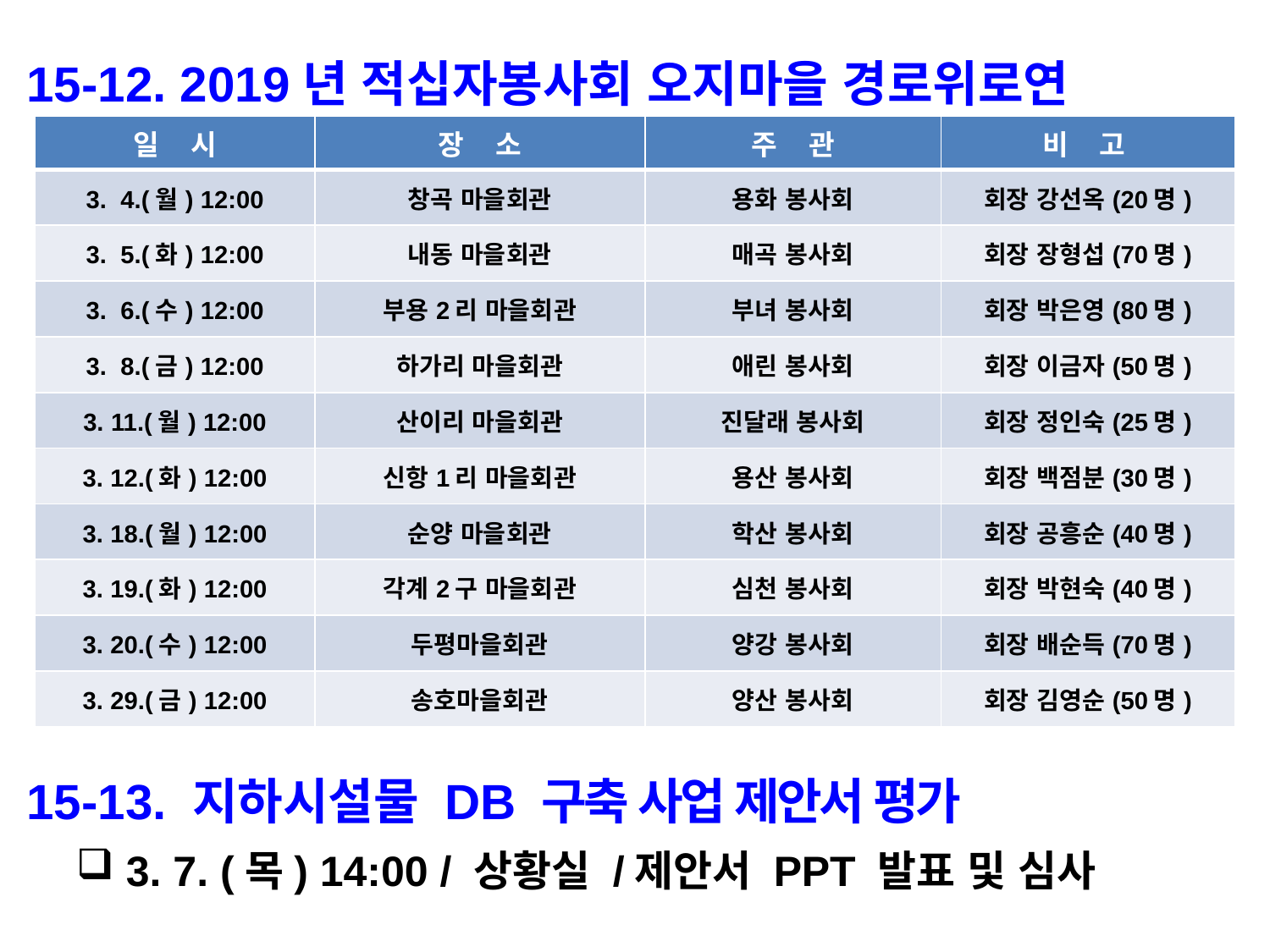

15-12. 2019년 적십자봉사회 오지마을 경로위로연

| 일 시 | 장 소 | 주 관 | 비 고 |
| --- | --- | --- | --- |
| 3. 4.(월) 12:00 | 창곡 마을회관 | 용화 봉사회 | 회장 강선옥(20명) |
| 3. 5.(화) 12:00 | 내동 마을회관 | 매곡 봉사회 | 회장 장형섭(70명) |
| 3. 6.(수) 12:00 | 부용2리 마을회관 | 부녀 봉사회 | 회장 박은영(80명) |
| 3. 8.(금) 12:00 | 하가리 마을회관 | 애린 봉사회 | 회장 이금자(50명) |
| 3. 11.(월) 12:00 | 산이리 마을회관 | 진달래 봉사회 | 회장 정인숙(25명) |
| 3. 12.(화) 12:00 | 신항1리 마을회관 | 용산 봉사회 | 회장 백점분(30명) |
| 3. 18.(월) 12:00 | 순양 마을회관 | 학산 봉사회 | 회장 공흥순(40명) |
| 3. 19.(화) 12:00 | 각계2구 마을회관 | 심천 봉사회 | 회장 박현숙(40명) |
| 3. 20.(수) 12:00 | 두평마을회관 | 양강 봉사회 | 회장 배순득(70명) |
| 3. 29.(금) 12:00 | 송호마을회관 | 양산 봉사회 | 회장 김영순(50명) |
 15-13. 지하시설물 DB 구축 사업 제안서 평가
 3. 7. (목) 14:00 / 상황실 /제안서 PPT 발표 및 심사